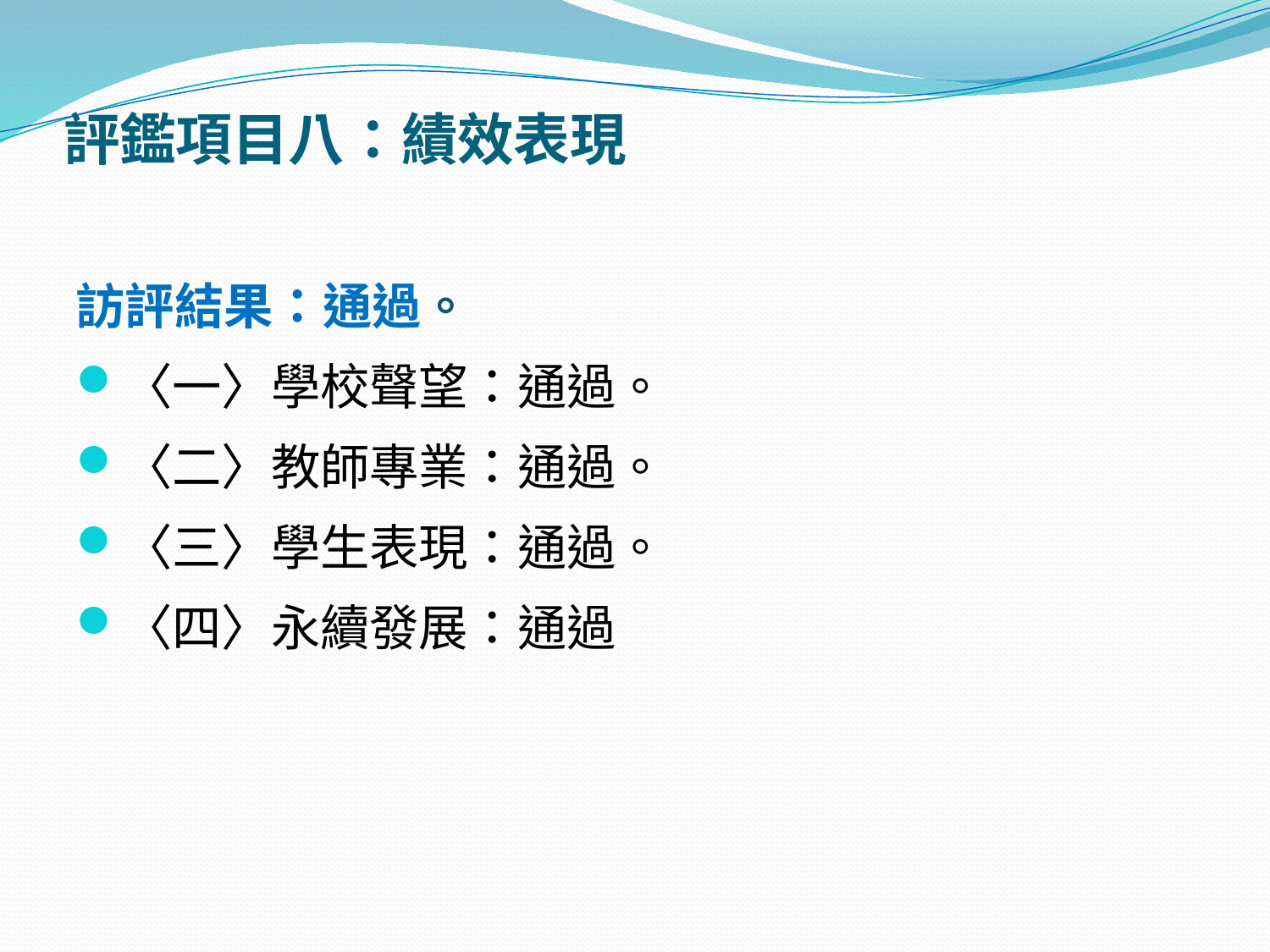

# 評鑑項目八：績效表現
訪評結果：通過。
〈一〉學校聲望：通過。
〈二〉教師專業：通過。
〈三〉學生表現：通過。
〈四〉永續發展：通過